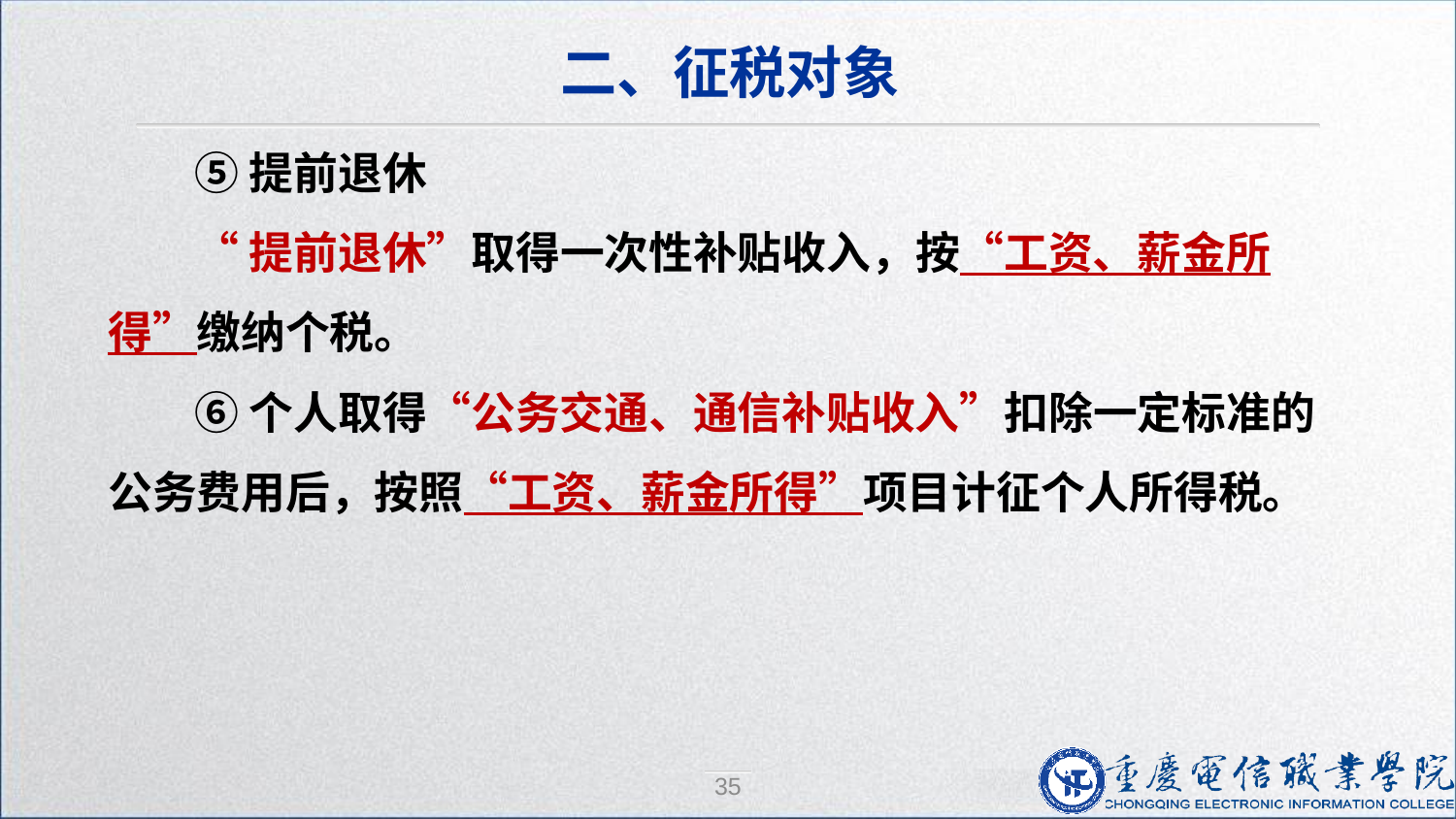

二、征税对象
⑤提前退休
“提前退休”取得一次性补贴收入，按“工资、薪金所得”缴纳个税。
⑥个人取得“公务交通、通信补贴收入”扣除一定标准的公务费用后，按照“工资、薪金所得”项目计征个人所得税。
35